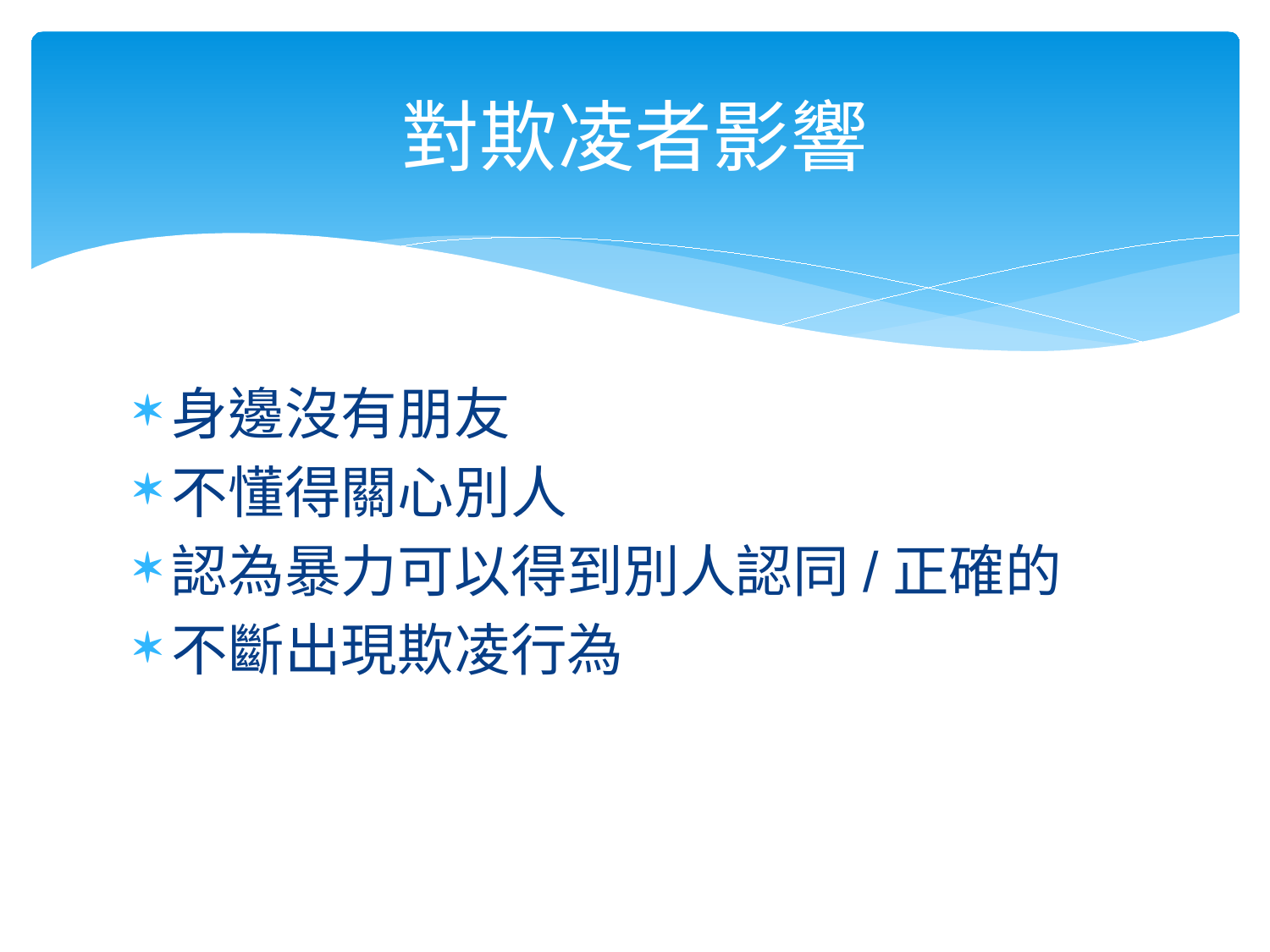

# 對欺凌者影響
身邊沒有朋友
不懂得關心別人
認為暴力可以得到別人認同/正確的
不斷出現欺凌行為